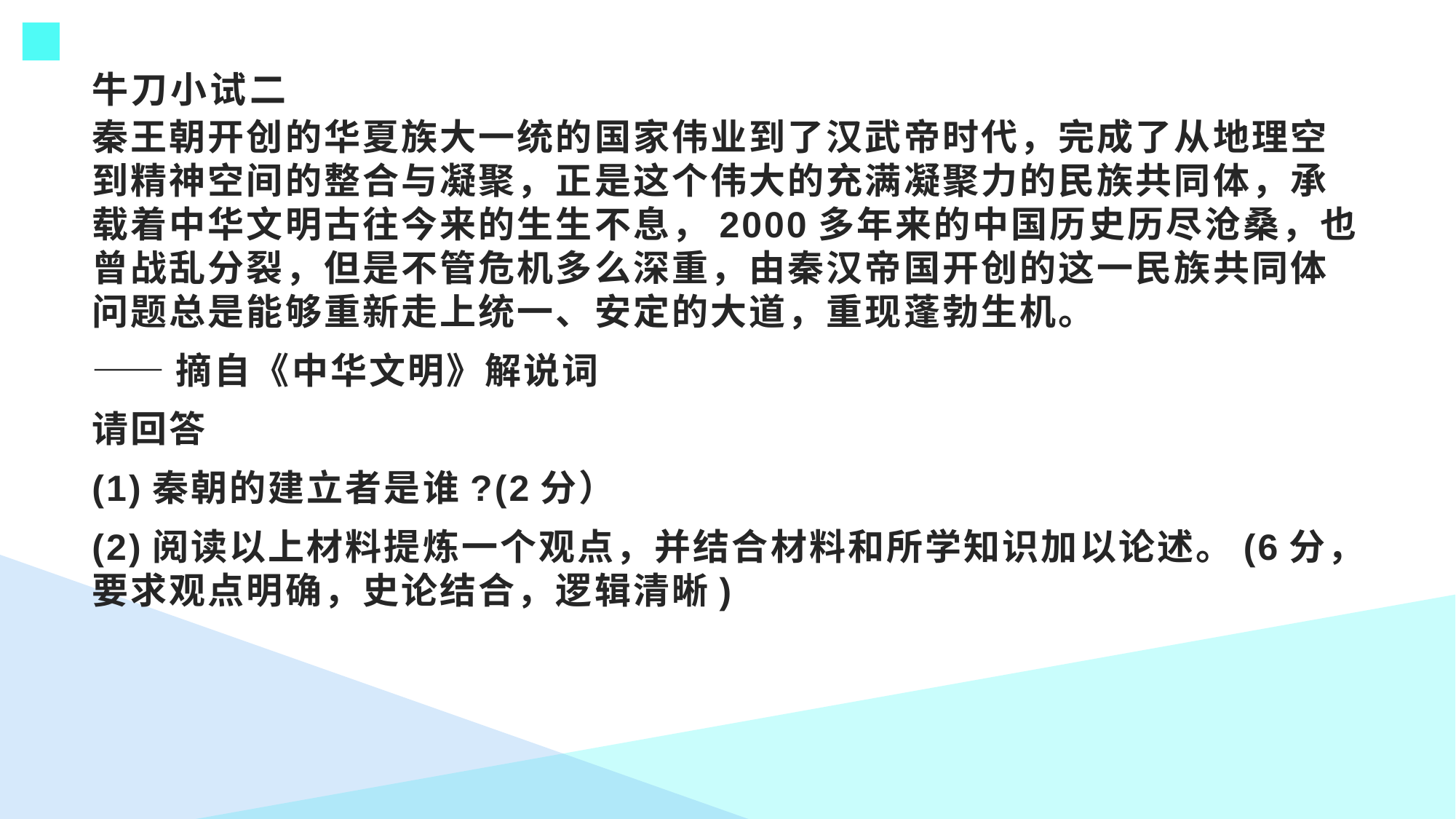

# 牛刀小试二
秦王朝开创的华夏族大一统的国家伟业到了汉武帝时代，完成了从地理空到精神空间的整合与凝聚，正是这个伟大的充满凝聚力的民族共同体，承载着中华文明古往今来的生生不息，2000多年来的中国历史历尽沧桑，也曾战乱分裂，但是不管危机多么深重，由秦汉帝国开创的这一民族共同体问题总是能够重新走上统一、安定的大道，重现蓬勃生机。
——摘自《中华文明》解说词
请回答
(1)秦朝的建立者是谁?(2分）
(2)阅读以上材料提炼一个观点，并结合材料和所学知识加以论述。(6分，要求观点明确，史论结合，逻辑清晰)